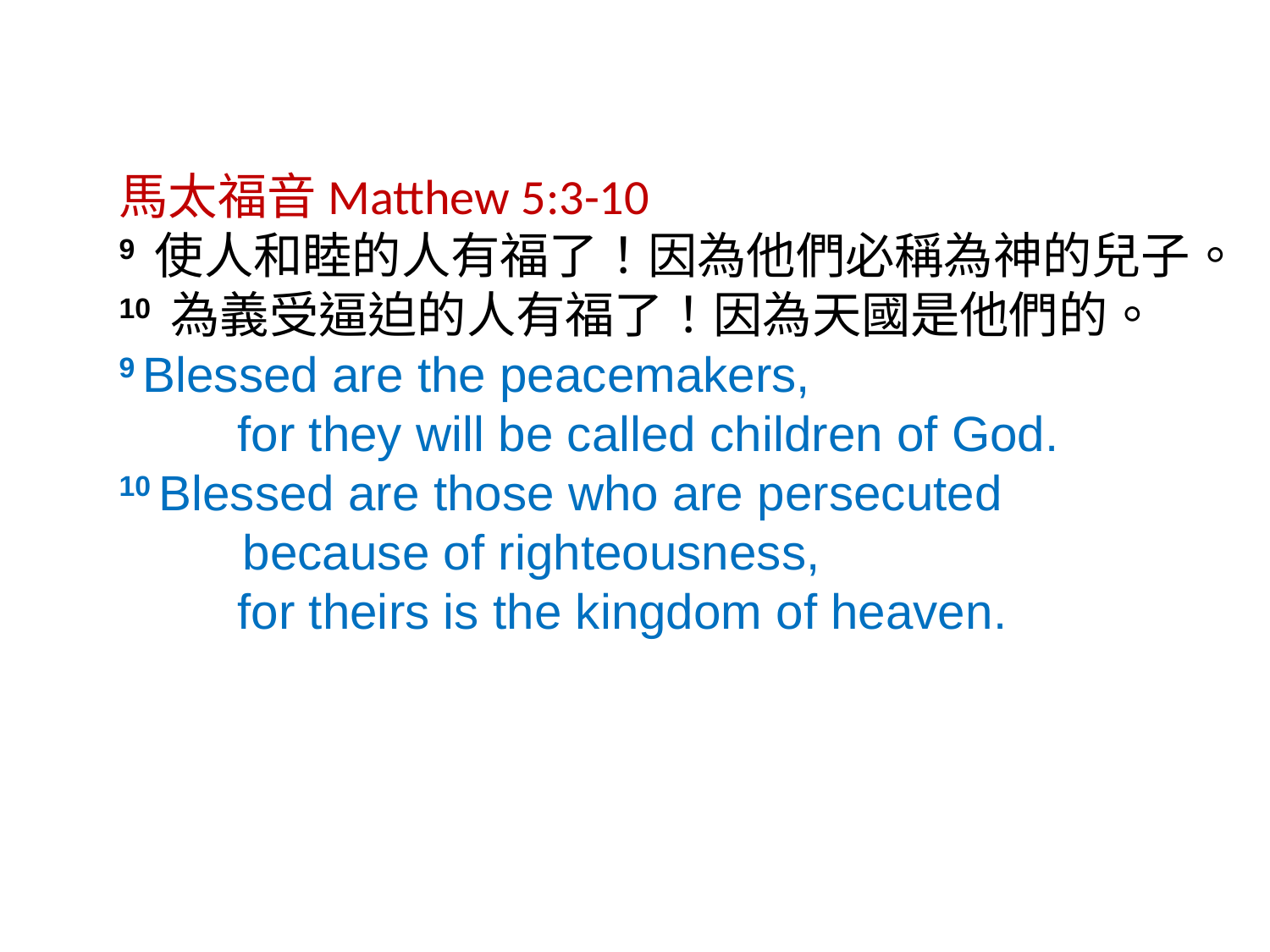

馬太福音Matthew 5:3-10
9 使人和睦的人有福了！因為他們必稱為神的兒子。
10 為義受逼迫的人有福了！因為天國是他們的。
9 Blessed are the peacemakers,
    for they will be called children of God.
10 Blessed are those who are persecuted
         because of righteousness,
    for theirs is the kingdom of heaven.